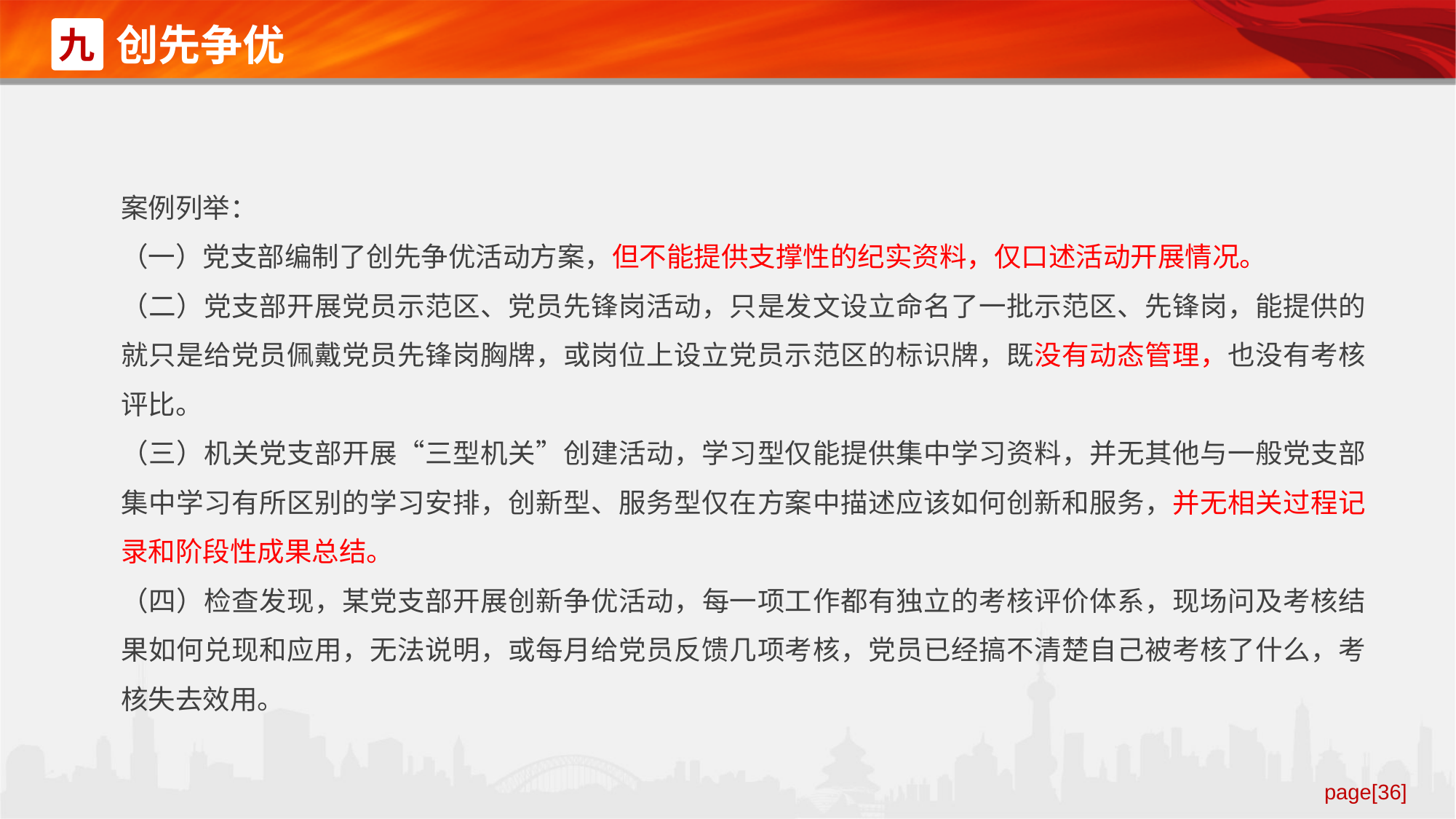

创先争优
九

案例列举：
（一）党支部编制了创先争优活动方案，但不能提供支撑性的纪实资料，仅口述活动开展情况。
（二）党支部开展党员示范区、党员先锋岗活动，只是发文设立命名了一批示范区、先锋岗，能提供的就只是给党员佩戴党员先锋岗胸牌，或岗位上设立党员示范区的标识牌，既没有动态管理，也没有考核评比。
（三）机关党支部开展“三型机关”创建活动，学习型仅能提供集中学习资料，并无其他与一般党支部集中学习有所区别的学习安排，创新型、服务型仅在方案中描述应该如何创新和服务，并无相关过程记录和阶段性成果总结。
（四）检查发现，某党支部开展创新争优活动，每一项工作都有独立的考核评价体系，现场问及考核结果如何兑现和应用，无法说明，或每月给党员反馈几项考核，党员已经搞不清楚自己被考核了什么，考核失去效用。